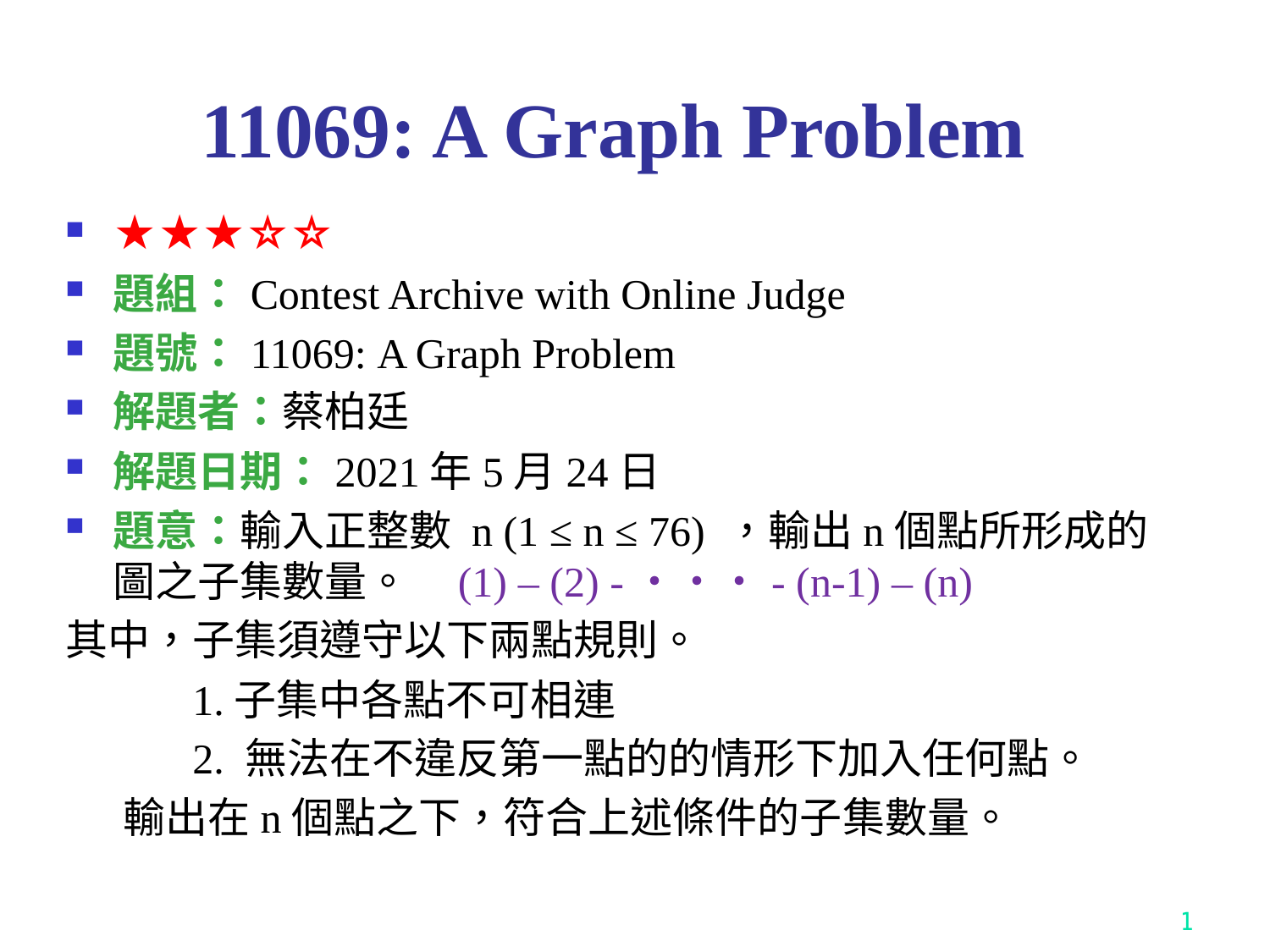

# 11069: A Graph Problem
★★★☆☆
題組：Contest Archive with Online Judge
題號：11069: A Graph Problem
解題者：蔡柏廷
解題日期：2021年5月24日
題意：輸入正整數 n (1 ≤ n ≤ 76) ，輸出n個點所形成的圖之子集數量。    (1) – (2) -・・・- (n-1) – (n)
其中，子集須遵守以下兩點規則。
	1.子集中各點不可相連
	2. 無法在不違反第一點的的情形下加入任何點。
     輸出在n個點之下，符合上述條件的子集數量。

1